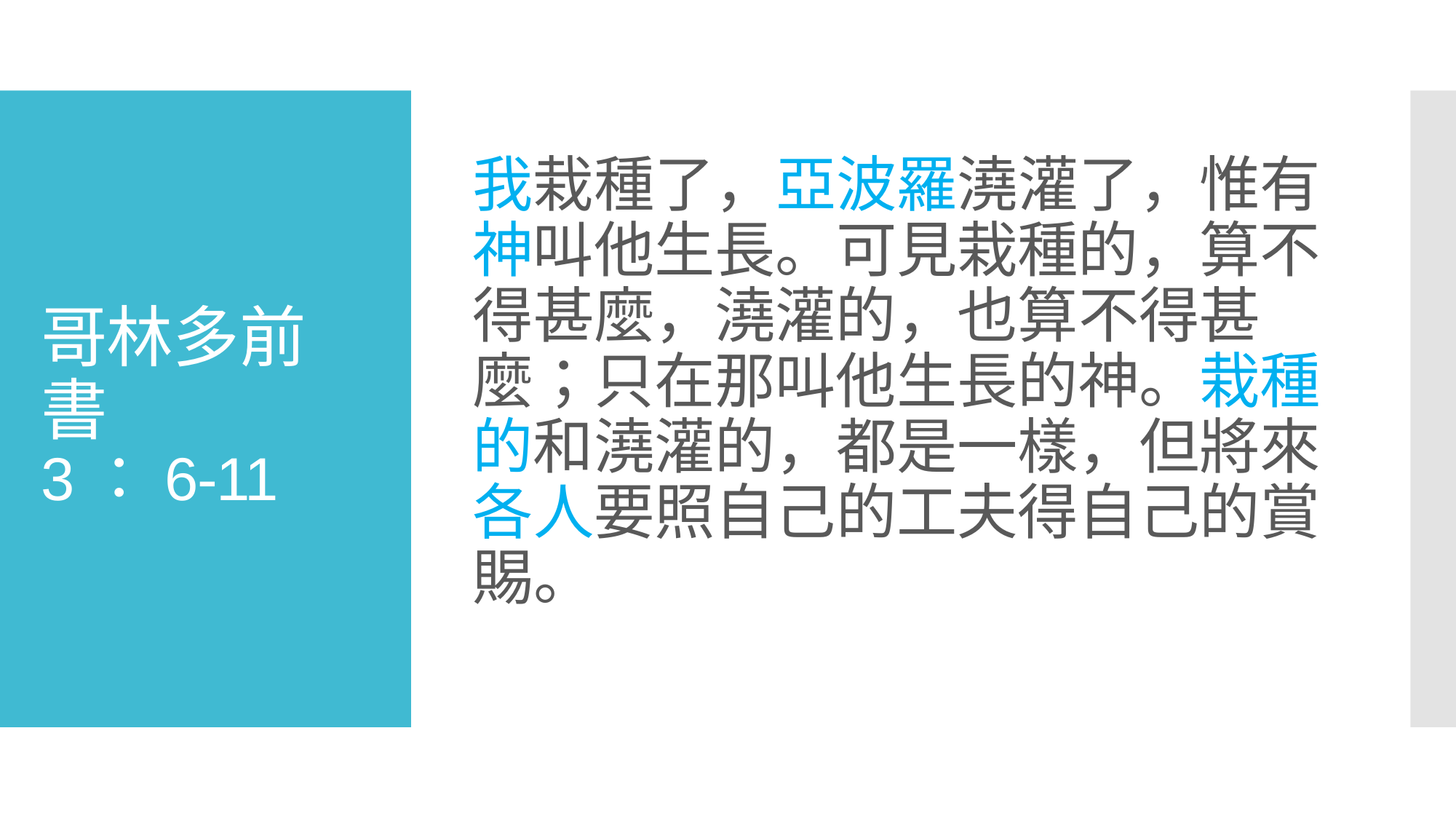

我栽種了，亞波羅澆灌了，惟有神叫他生長。可見栽種的，算不得甚麼，澆灌的，也算不得甚麼；只在那叫他生長的神。栽種的和澆灌的，都是一樣，但將來各人要照自己的工夫得自己的賞賜。
# 哥林多前書 3：6-11